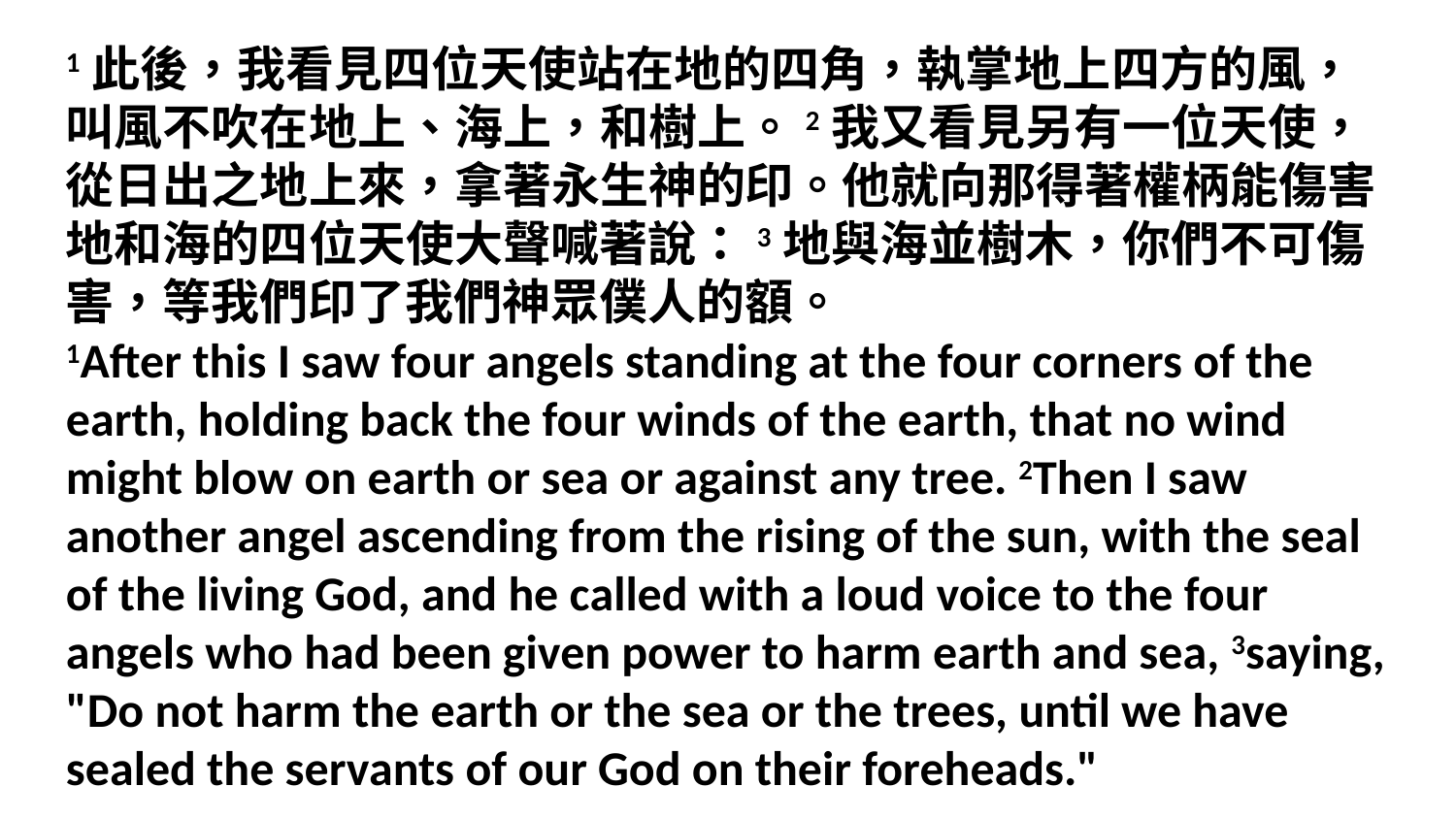

1此後，我看見四位天使站在地的四角，執掌地上四方的風，叫風不吹在地上、海上，和樹上。2我又看見另有一位天使，從日出之地上來，拿著永生神的印。他就向那得著權柄能傷害地和海的四位天使大聲喊著說：3地與海並樹木，你們不可傷害，等我們印了我們神眾僕人的額。
1After this I saw four angels standing at the four corners of the earth, holding back the four winds of the earth, that no wind might blow on earth or sea or against any tree. 2Then I saw another angel ascending from the rising of the sun, with the seal of the living God, and he called with a loud voice to the four angels who had been given power to harm earth and sea, 3saying, "Do not harm the earth or the sea or the trees, until we have sealed the servants of our God on their foreheads."